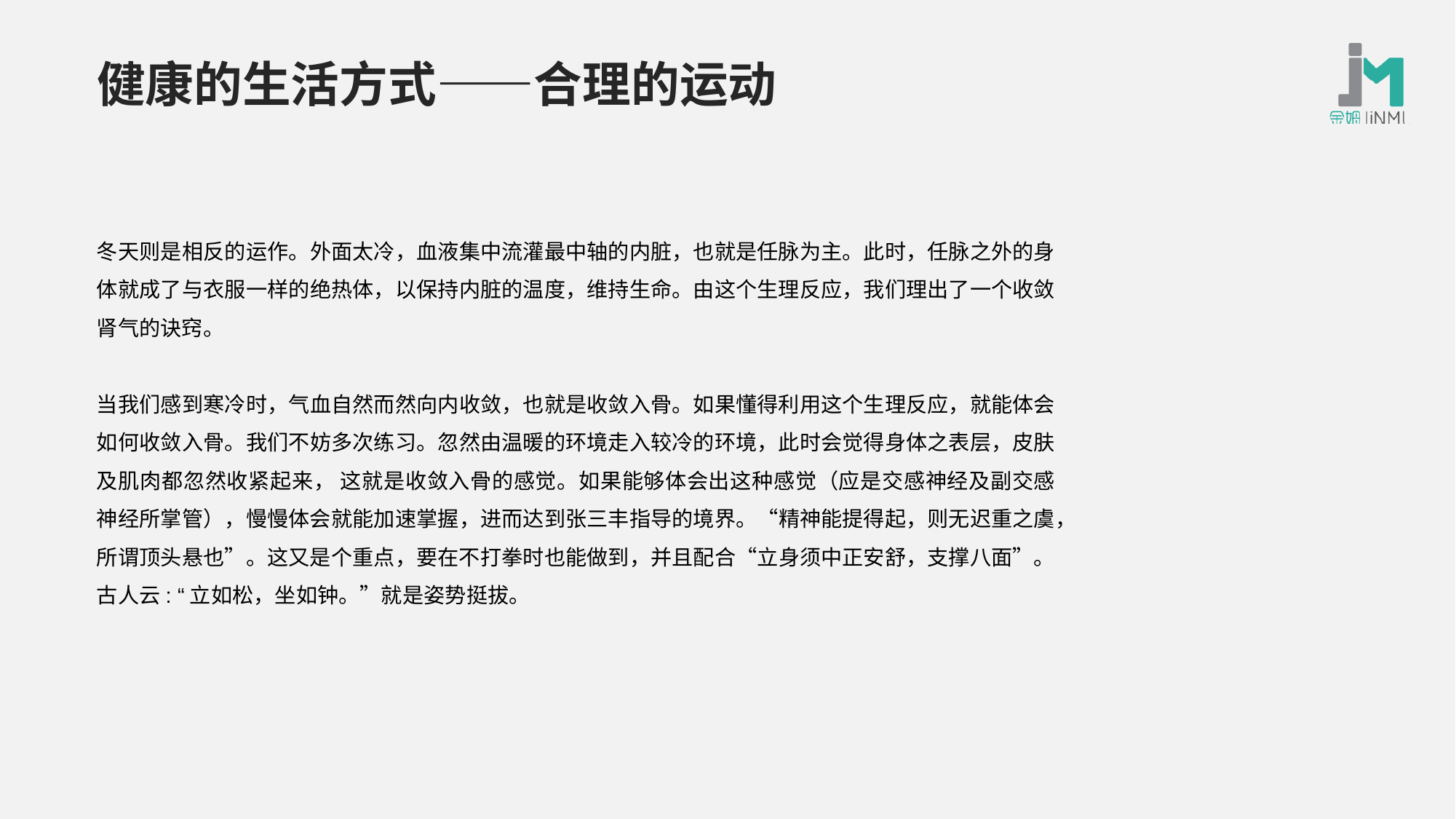

# 健康的生活方式——合理的运动
冬天则是相反的运作。外面太冷，血液集中流灌最中轴的内脏，也就是任脉为主。此时，任脉之外的身体就成了与衣服一样的绝热体，以保持内脏的温度，维持生命。由这个生理反应，我们理出了一个收敛肾气的诀窍。

当我们感到寒冷时，气血自然而然向内收敛，也就是收敛入骨。如果懂得利用这个生理反应，就能体会如何收敛入骨。我们不妨多次练习。忽然由温暖的环境走入较冷的环境，此时会觉得身体之表层，皮肤及肌肉都忽然收紧起来， 这就是收敛入骨的感觉。如果能够体会出这种感觉（应是交感神经及副交感神经所掌管），慢慢体会就能加速掌握，进而达到张三丰指导的境界。“精神能提得起，则无迟重之虞，所谓顶头悬也”。这又是个重点，要在不打拳时也能做到，并且配合“立身须中正安舒，支撑八面”。古人云: “立如松，坐如钟。”就是姿势挺拔。